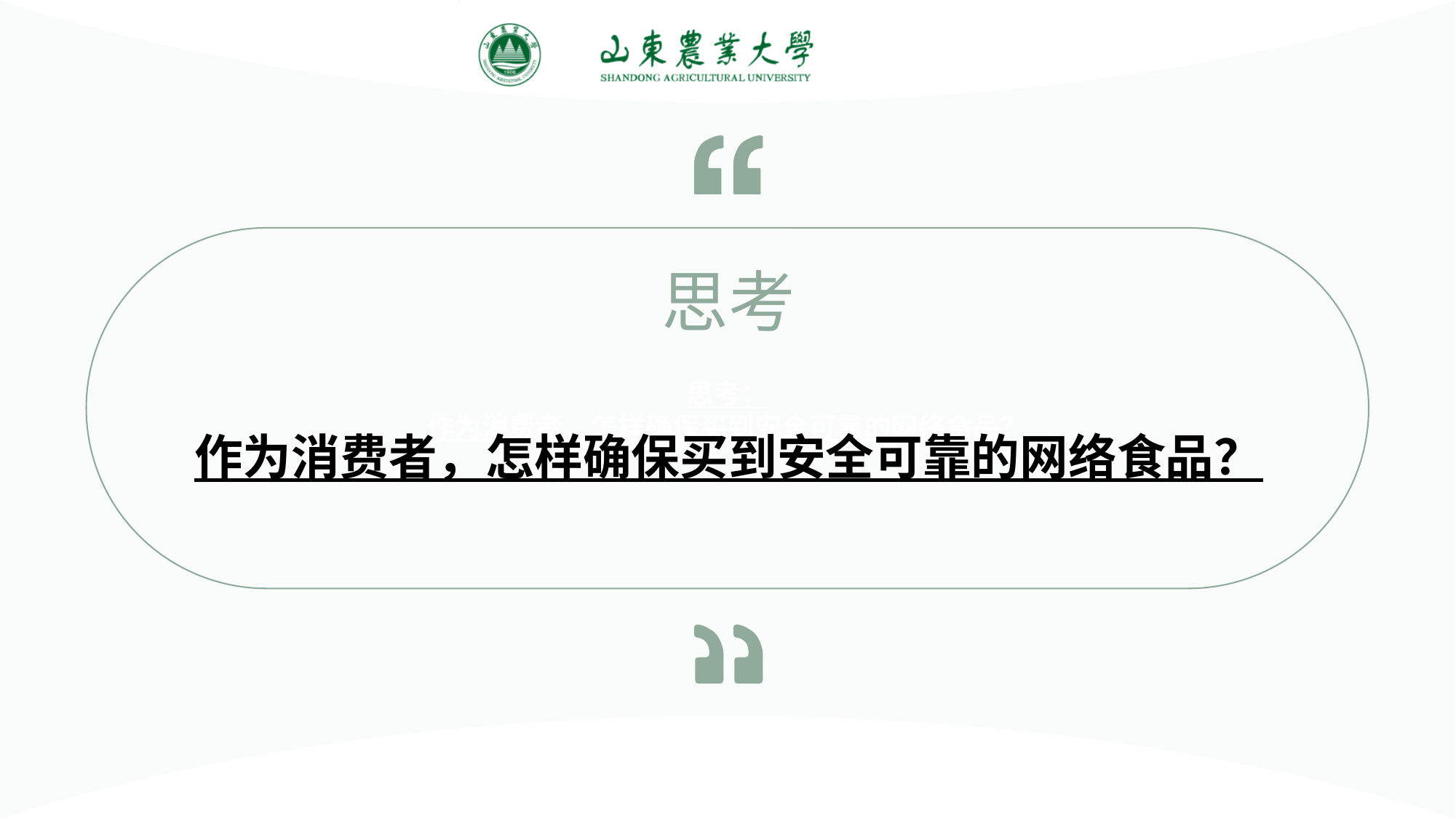

思考：
作为消费者，怎样确保买到安全可靠的网络食品？

# 思考
作为消费者，怎样确保买到安全可靠的网络食品？